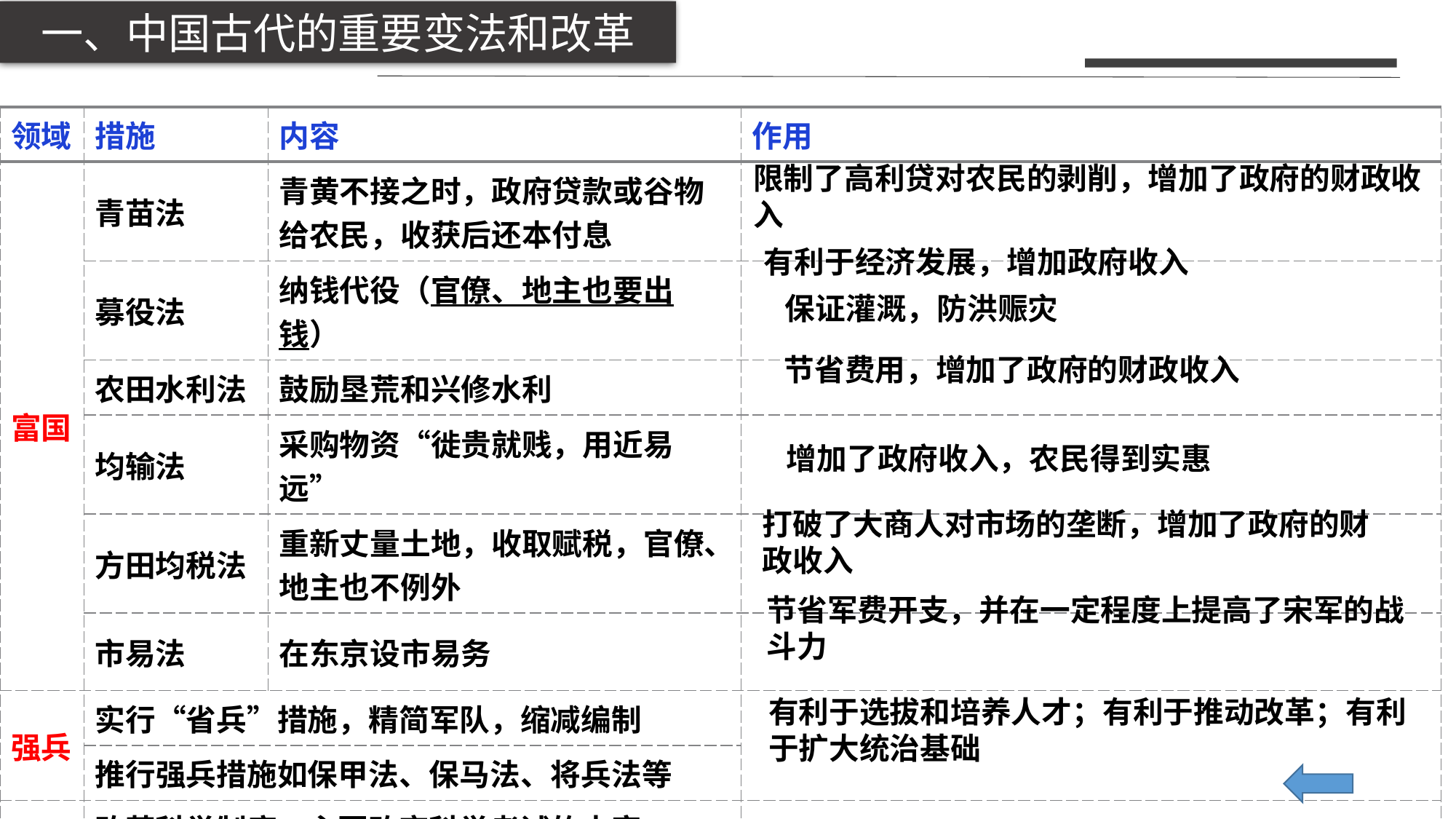

一、中国古代的重要变法和改革

| 领域 | 措施 | 内容 | 作用 |
| --- | --- | --- | --- |
| 富国 | 青苗法 | 青黄不接之时，政府贷款或谷物给农民，收获后还本付息 |  |
|  | 募役法 | 纳钱代役（官僚、地主也要出钱） |  |
|  | 农田水利法 | 鼓励垦荒和兴修水利 |  |
|  | 均输法 | 采购物资“徙贵就贱，用近易远” |  |
|  | 方田均税法 | 重新丈量土地，收取赋税，官僚、地主也不例外 |  |
|  | 市易法 | 在东京设市易务 |  |
| 强兵 | 实行“省兵”措施，精简军队，缩减编制 |  |  |
|  | 推行强兵措施如保甲法、保马法、将兵法等 |  |  |
| 取士 | 改革科举制度，主要改变科举考试的内容 |  |  |
|  | 批判“恩荫”制度，选拔人才贯彻择优录取的原则 |  |  |
限制了高利贷对农民的剥削，增加了政府的财政收入
有利于经济发展，增加政府收入
保证灌溉，防洪赈灾
节省费用，增加了政府的财政收入
增加了政府收入，农民得到实惠
打破了大商人对市场的垄断，增加了政府的财政收入
节省军费开支，并在一定程度上提高了宋军的战斗力
有利于选拔和培养人才；有利于推动改革；有利于扩大统治基础